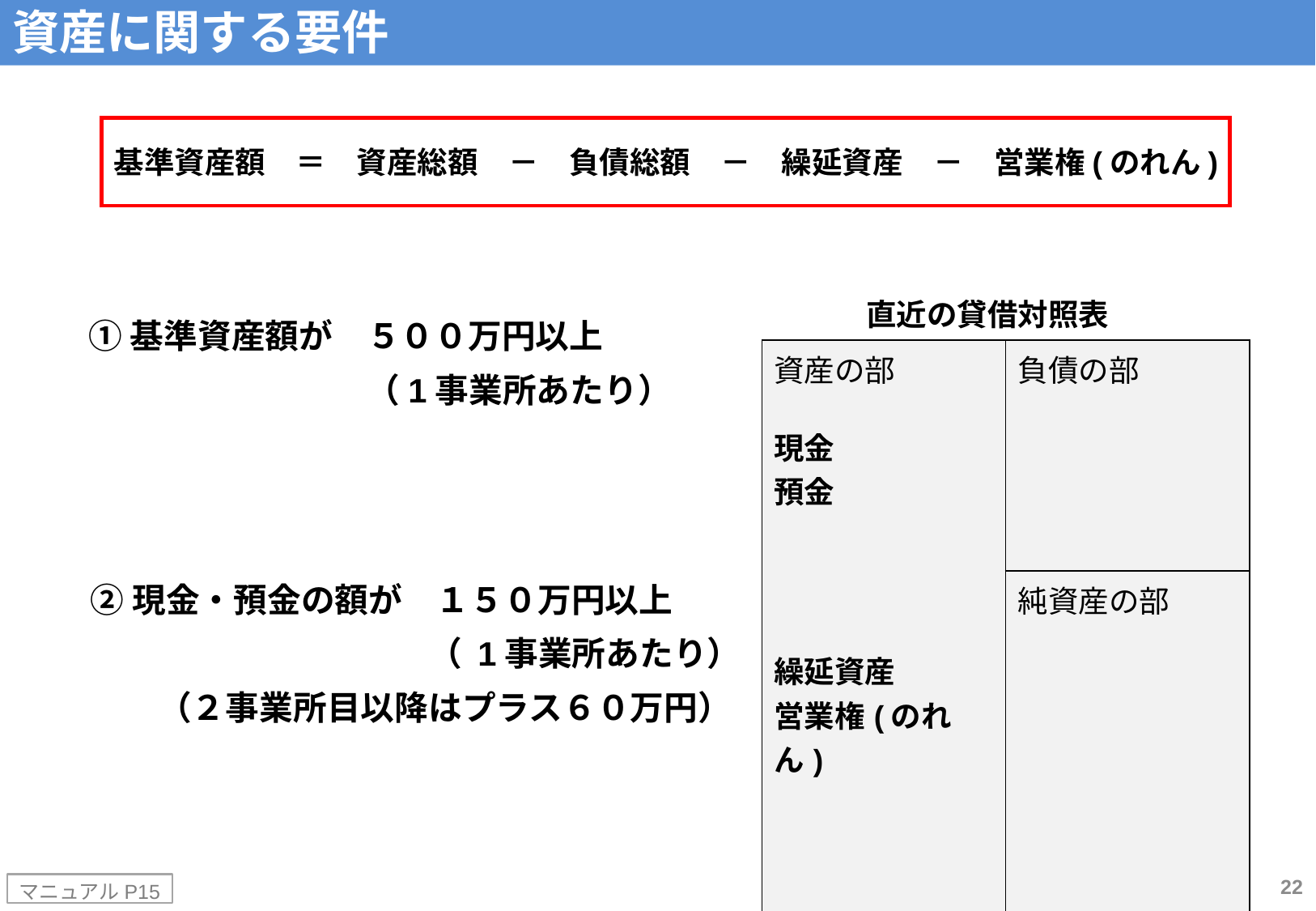

資産に関する要件
基準資産額　＝　資産総額　－　負債総額　－　繰延資産　－　営業権(のれん)
直近の貸借対照表
①基準資産額が　５００万円以上
　　　　　　　　 （1事業所あたり）
| 資産の部 現金 預金 繰延資産 営業権(のれん) | 負債の部 |
| --- | --- |
|  | 純資産の部 |
②現金・預金の額が　１５０万円以上
　　　　　　　　　　（ 1事業所あたり）
　　（２事業所目以降はプラス６０万円）
22
マニュアルP15